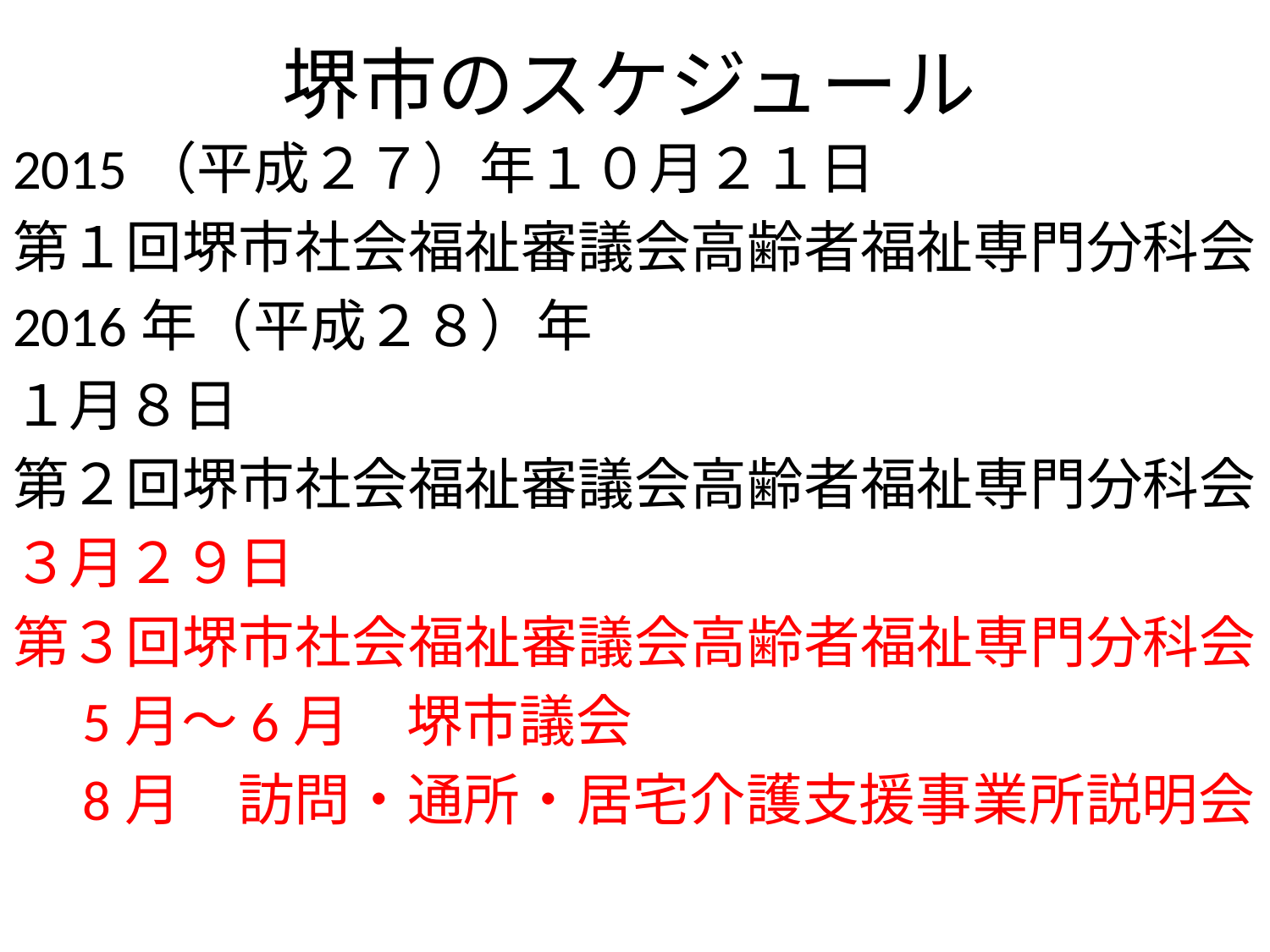

# 堺市のスケジュール
2015（平成２７）年１０月２１日
第１回堺市社会福祉審議会高齢者福祉専門分科会
2016年（平成２８）年
１月８日
第２回堺市社会福祉審議会高齢者福祉専門分科会
３月２９日
第３回堺市社会福祉審議会高齢者福祉専門分科会
　5月～6月　堺市議会
　8月　訪問・通所・居宅介護支援事業所説明会